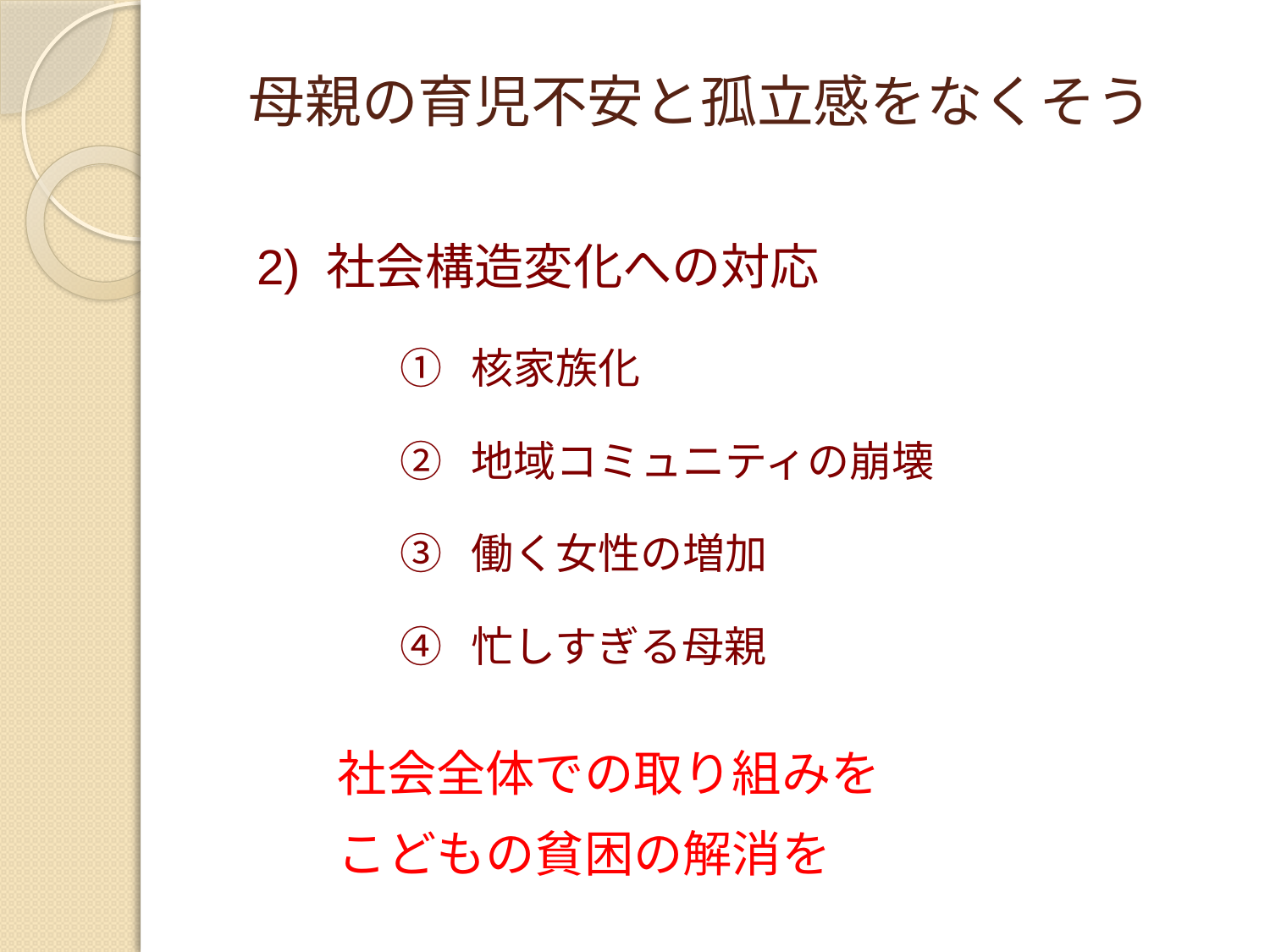

# 母親の育児不安と孤立感をなくそう
2) 社会構造変化への対応
核家族化
地域コミュニティの崩壊
働く女性の増加
忙しすぎる母親
社会全体での取り組みを
こどもの貧困の解消を